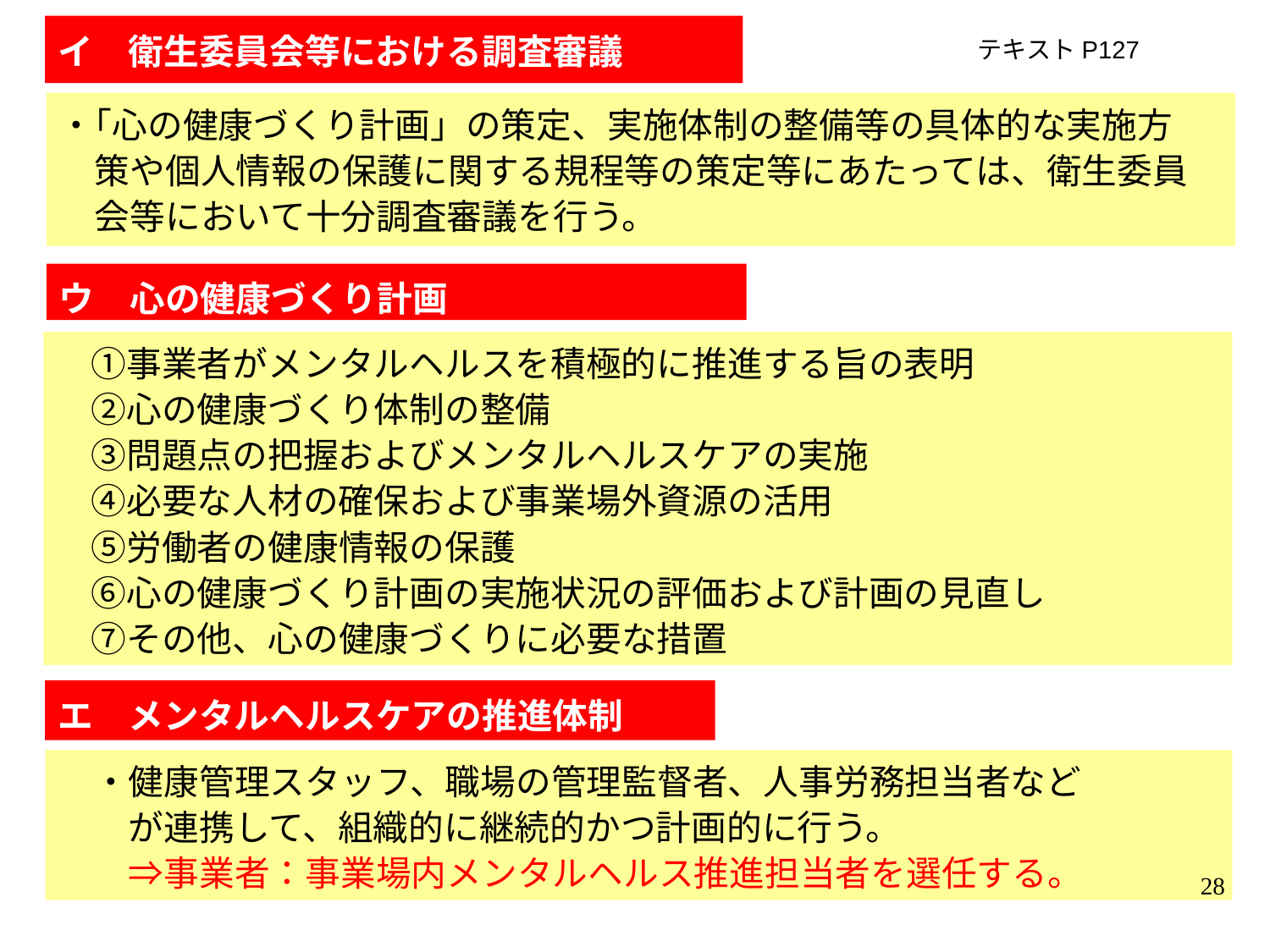

イ　衛生委員会等における調査審議
テキストP127
・｢心の健康づくり計画」の策定、実施体制の整備等の具体的な実施方
　策や個人情報の保護に関する規程等の策定等にあたっては、衛生委員
　会等において十分調査審議を行う。
ウ　心の健康づくり計画
　①事業者がメンタルヘルスを積極的に推進する旨の表明
　②心の健康づくり体制の整備
　③問題点の把握およびメンタルヘルスケアの実施
　④必要な人材の確保および事業場外資源の活用
　⑤労働者の健康情報の保護
　⑥心の健康づくり計画の実施状況の評価および計画の見直し
　⑦その他、心の健康づくりに必要な措置
エ　メンタルヘルスケアの推進体制
　・健康管理スタッフ、職場の管理監督者、人事労務担当者など
　　が連携して、組織的に継続的かつ計画的に行う。
　　⇒事業者：事業場内メンタルヘルス推進担当者を選任する。
28